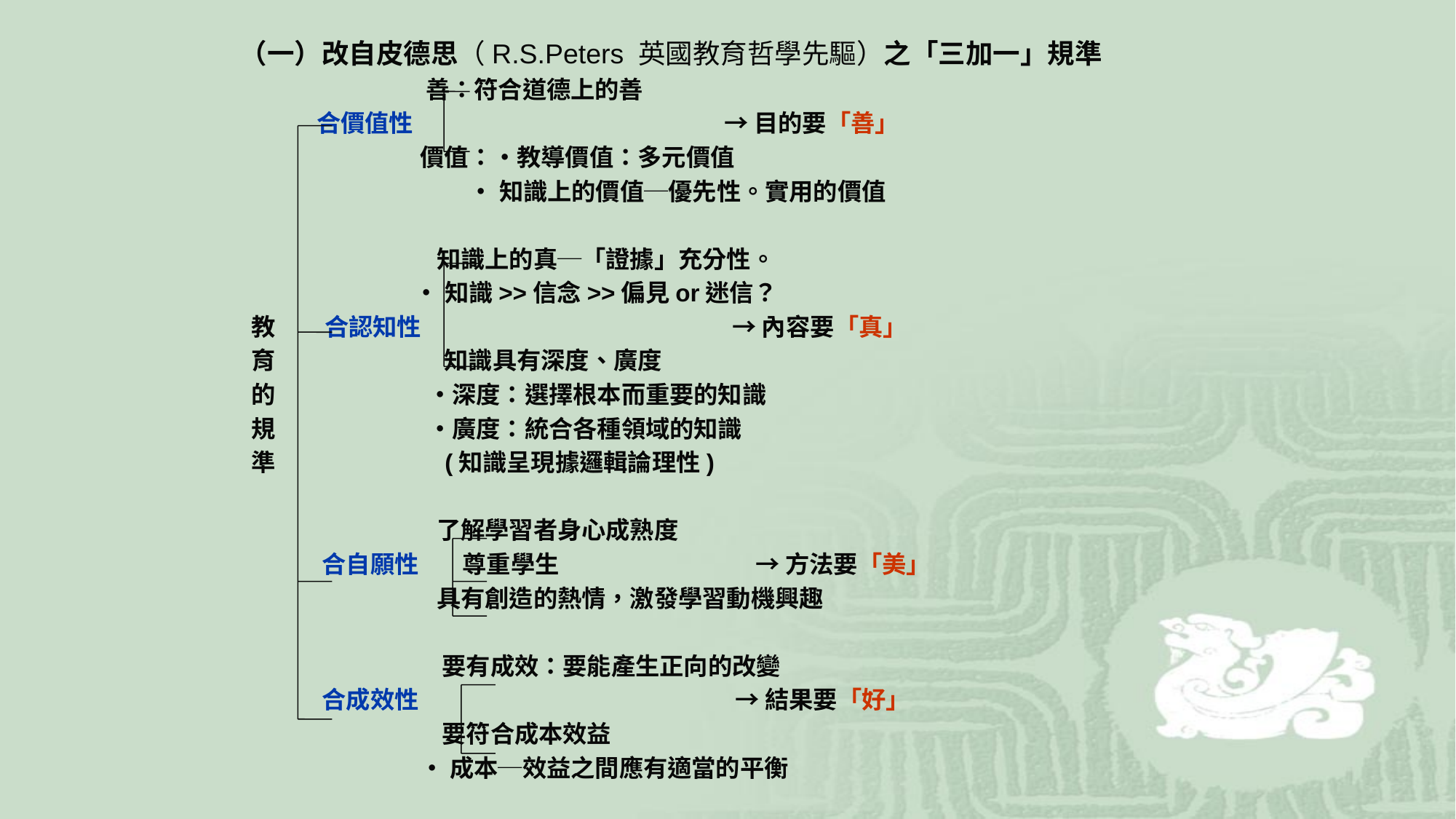

（一）改自皮德思（R.S.Peters 英國教育哲學先驅）之「三加一」規準
                                 善：符合道德上的善
             合價值性                                                         → 目的要「善」
                                價值：‧教導價值：多元價值
                                          ‧知識上的價值─優先性。實用的價值

                                   知識上的真─「證據」充分性。
                                ‧知識>>信念>>偏見or迷信？
 教         合認知性                                                         → 內容要「真」
 育                               知識具有深度、廣度
 的                            ‧深度：選擇根本而重要的知識
 規                            ‧廣度：統合各種領域的知識
 準                              (知識呈現據邏輯論理性)

                                   了解學習者身心成熟度
              合自願性        尊重學生                                    → 方法要「美」
                                   具有創造的熱情，激發學習動機興趣

                                    要有成效：要能產生正向的改變
              合成效性                                                          → 結果要「好」
                                    要符合成本效益
                                 ‧成本─效益之間應有適當的平衡